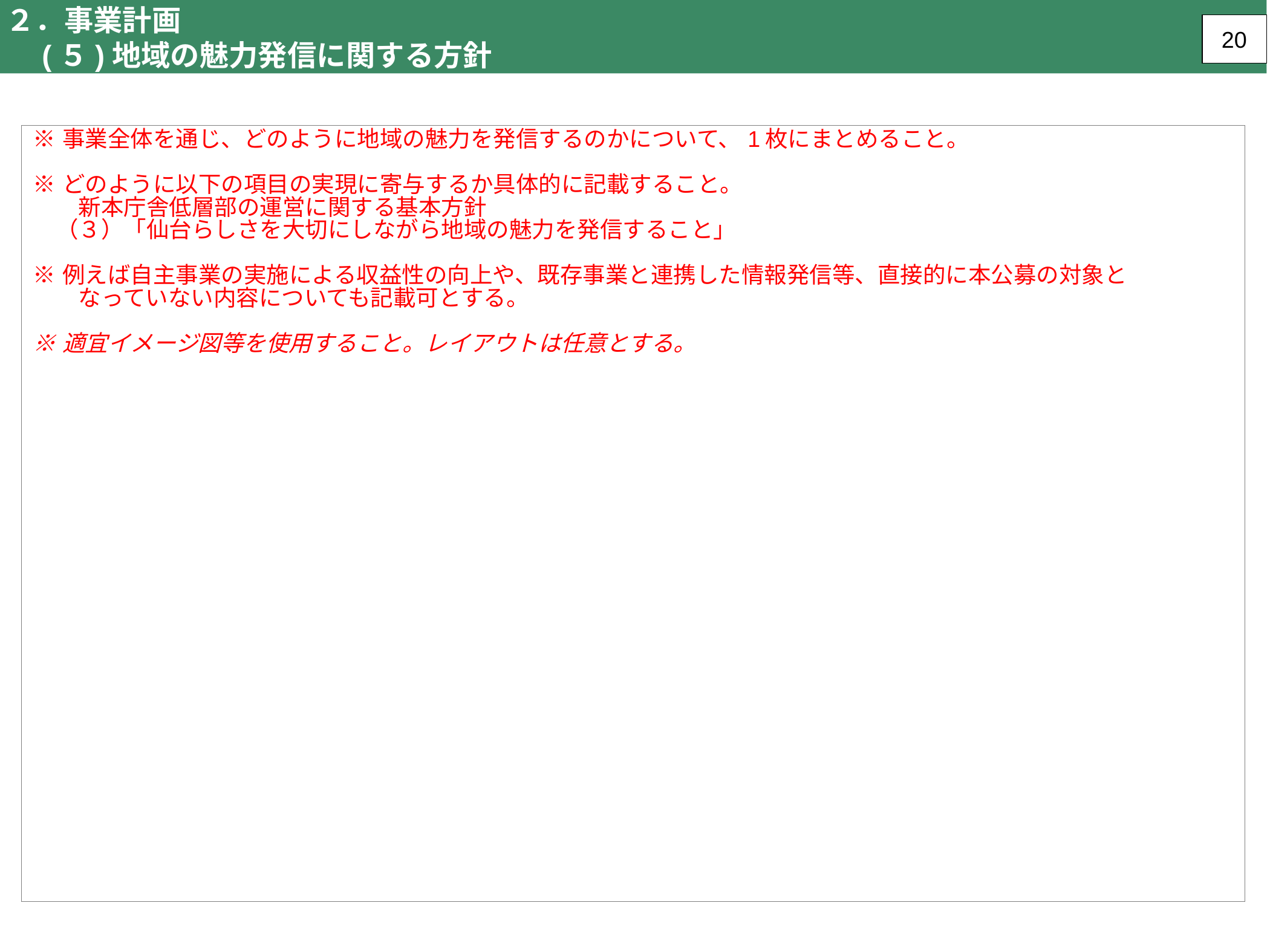

２．事業計画
　(５)地域の魅力発信に関する方針
20
| ※事業全体を通じ、どのように地域の魅力を発信するのかについて、1枚にまとめること。 ※どのように以下の項目の実現に寄与するか具体的に記載すること。 　　新本庁舎低層部の運営に関する基本方針 　（３）「仙台らしさを大切にしながら地域の魅力を発信すること」 ※例えば自主事業の実施による収益性の向上や、既存事業と連携した情報発信等、直接的に本公募の対象と 　　なっていない内容についても記載可とする。 ※適宜イメージ図等を使用すること。レイアウトは任意とする。 |
| --- |